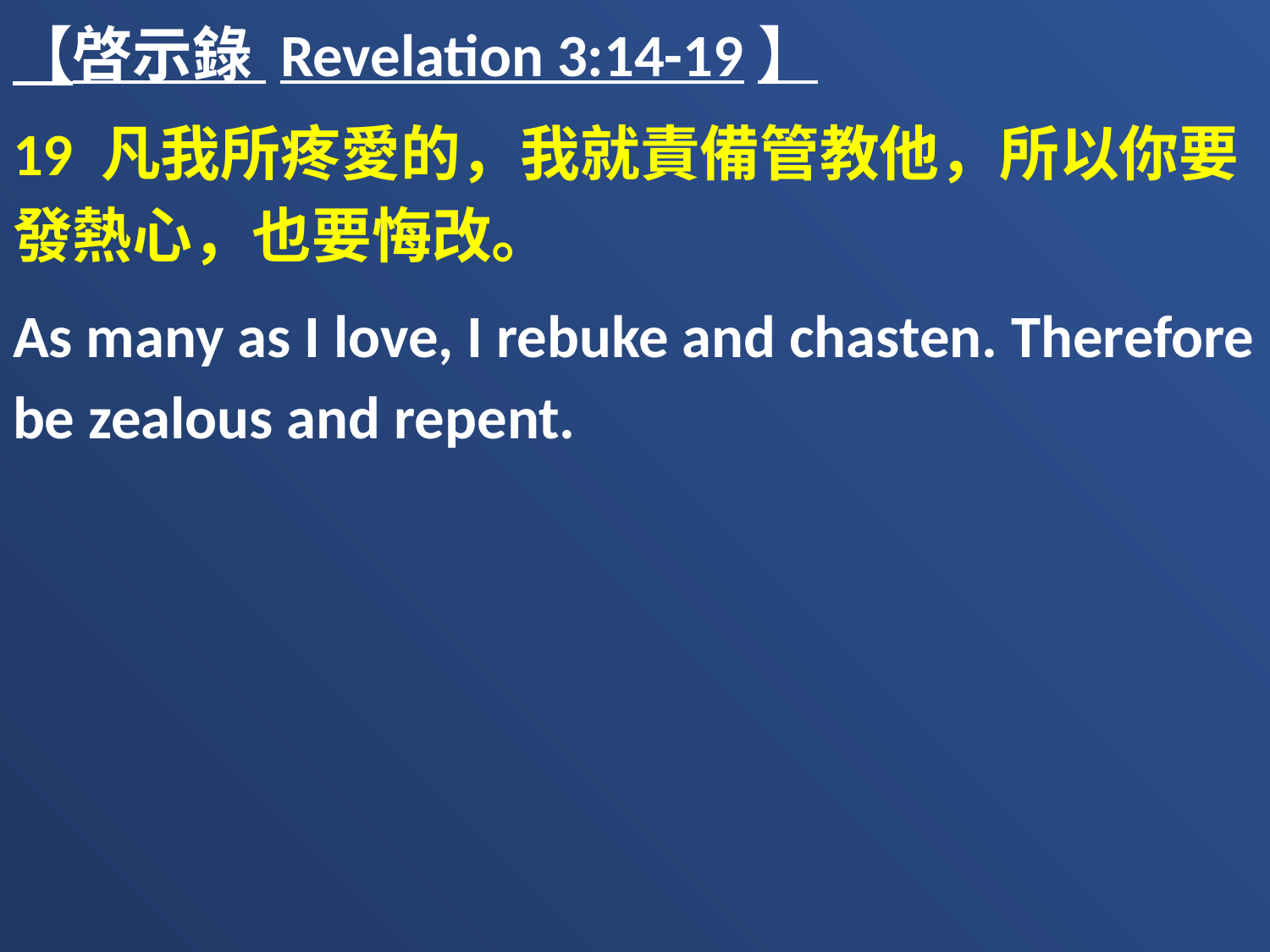

【啓示錄 Revelation 3:14-19】
19 凡我所疼愛的，我就責備管教他，所以你要發熱心，也要悔改。
As many as I love, I rebuke and chasten. Therefore be zealous and repent.